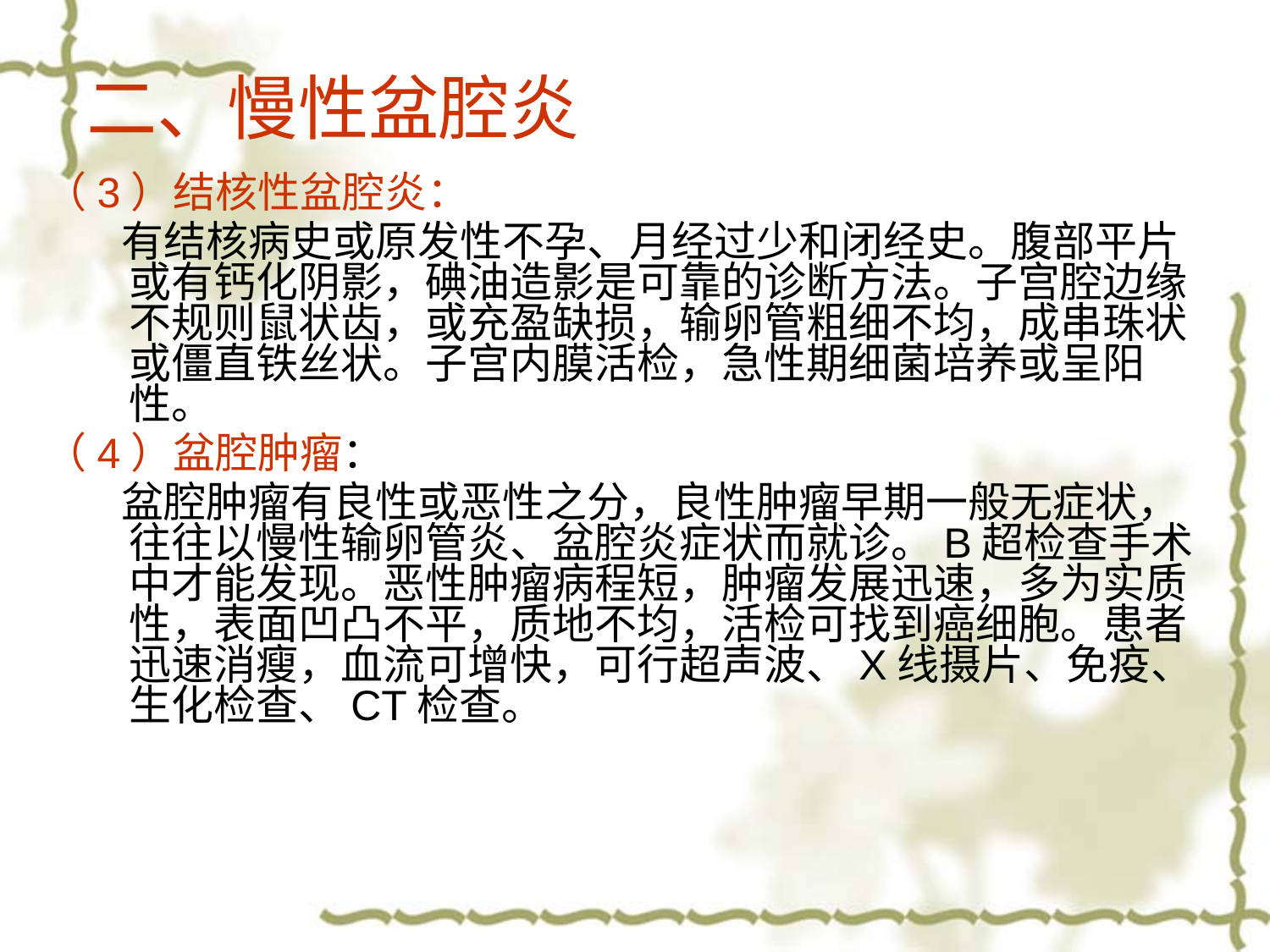

# 二、慢性盆腔炎
（3）结核性盆腔炎：
       有结核病史或原发性不孕、月经过少和闭经史。腹部平片或有钙化阴影，碘油造影是可靠的诊断方法。子宫腔边缘不规则鼠状齿，或充盈缺损，输卵管粗细不均，成串珠状或僵直铁丝状。子宫内膜活检，急性期细菌培养或呈阳性。
（4）盆腔肿瘤：
       盆腔肿瘤有良性或恶性之分，良性肿瘤早期一般无症状，往往以慢性输卵管炎、盆腔炎症状而就诊。B超检查手术中才能发现。恶性肿瘤病程短，肿瘤发展迅速，多为实质性，表面凹凸不平，质地不均，活检可找到癌细胞。患者迅速消瘦，血流可增快，可行超声波、X线摄片、免疫、生化检查、CT检查。